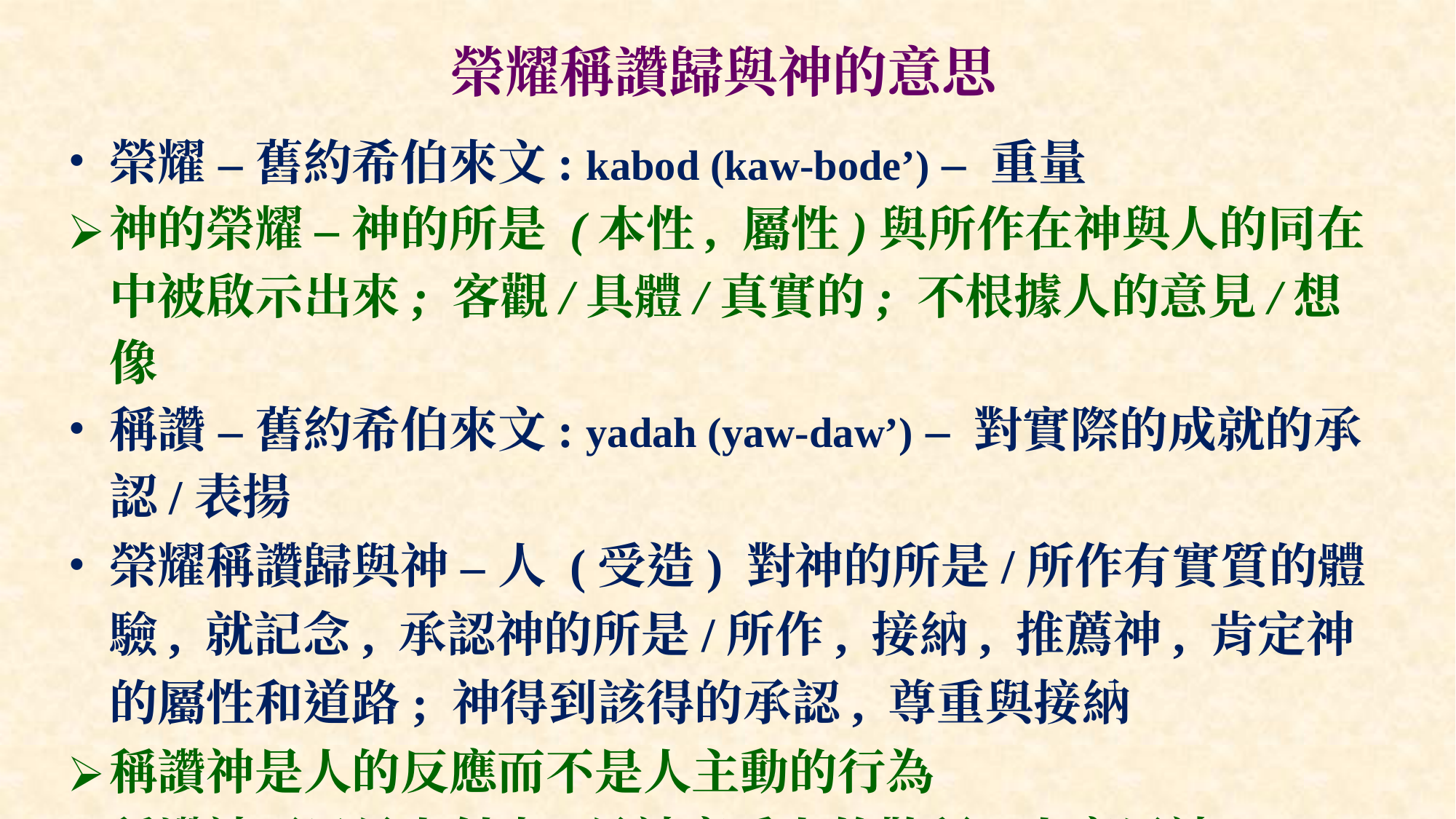

# 榮耀稱讚歸與神的意思
榮耀 – 舊約希伯來文: kabod (kaw-bode’) – 重量
神的榮耀 – 神的所是 (本性, 屬性)與所作在神與人的同在中被啟示出來; 客觀/具體/真實的; 不根據人的意見/想像
稱讚 – 舊約希伯來文: yadah (yaw-daw’) – 對實際的成就的承認/表揚
榮耀稱讚歸與神 – 人 (受造) 對神的所是/所作有實質的體驗, 就記念, 承認神的所是/所作, 接納, 推薦神, 肯定神的屬性和道路; 神得到該得的承認, 尊重與接納
稱讚神是人的反應而不是人主動的行為
稱讚神不只是人付出:是神享受人的敬拜, 人享用神